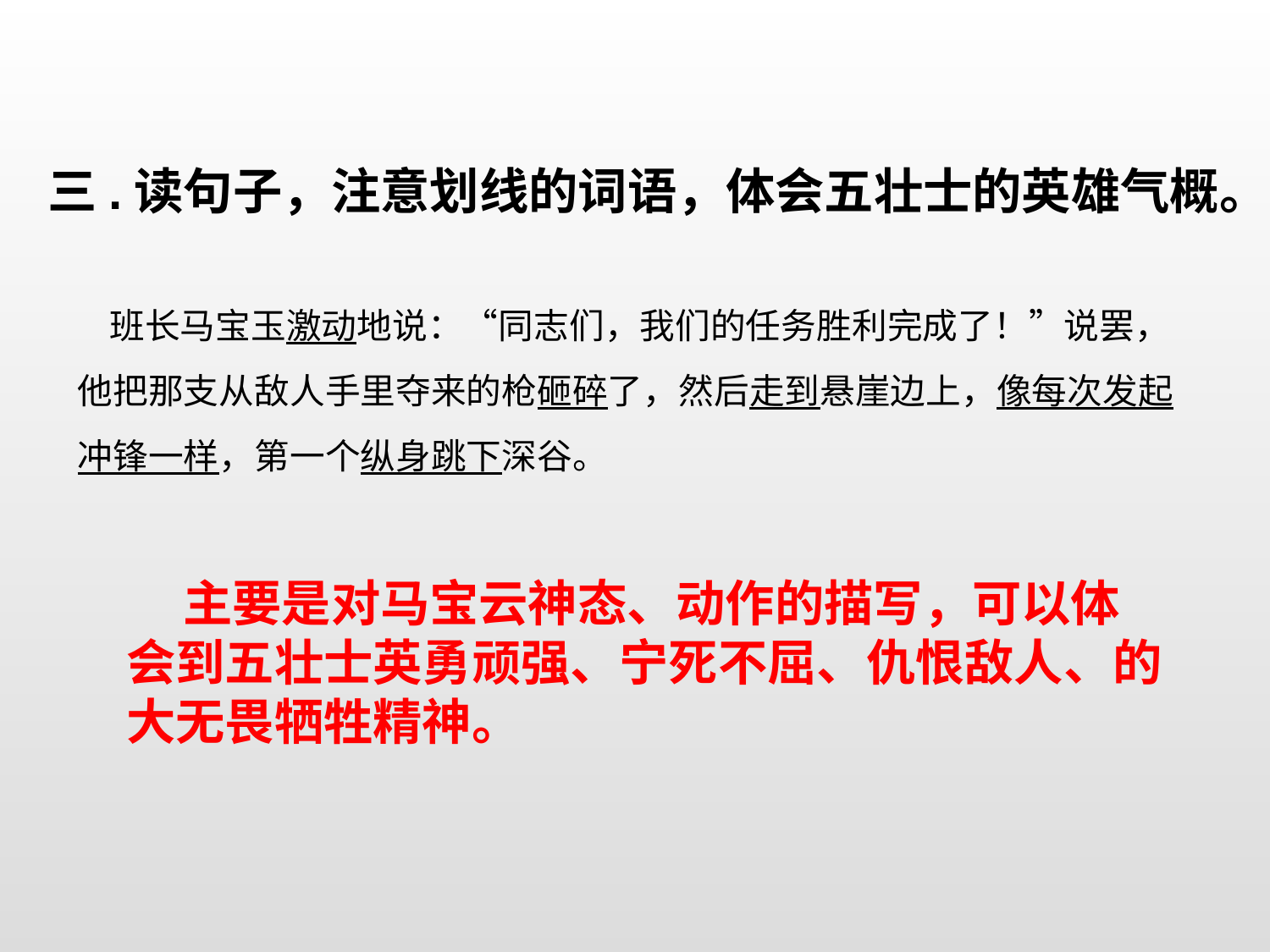

三.读句子，注意划线的词语，体会五壮士的英雄气概。
   班长马宝玉激动地说：“同志们，我们的任务胜利完成了！”说罢，他把那支从敌人手里夺来的枪砸碎了，然后走到悬崖边上，像每次发起冲锋一样，第一个纵身跳下深谷。
    主要是对马宝云神态、动作的描写，可以体会到五壮士英勇顽强、宁死不屈、仇恨敌人、的大无畏牺牲精神。